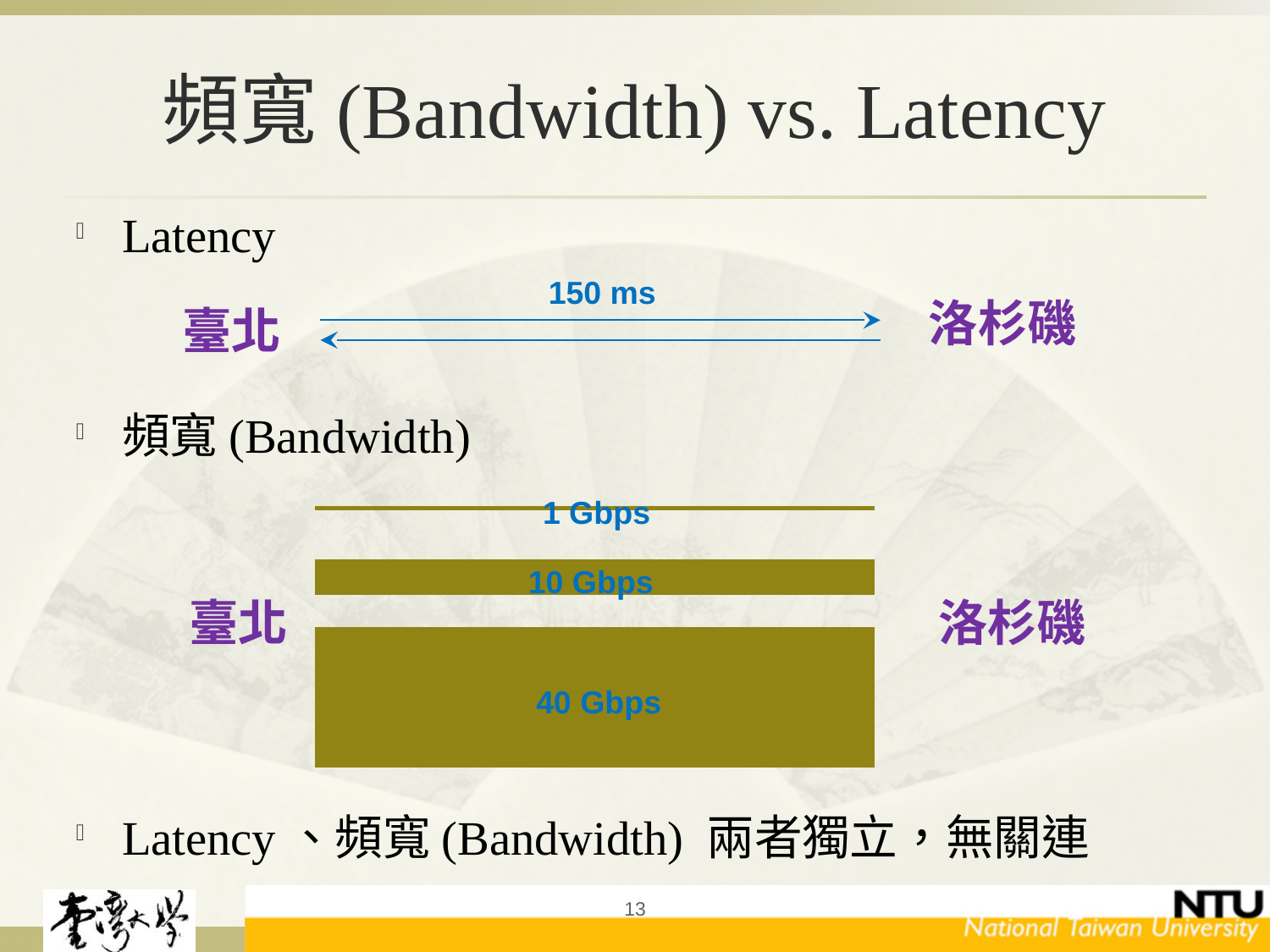

# 頻寬(Bandwidth) vs. Latency
Latency

頻寬(Bandwidth)

Latency、頻寬(Bandwidth) 兩者獨立，無關連

150 ms
洛杉磯
臺北
1 Gbps
10 Gbps
臺北
洛杉磯
40 Gbps
13